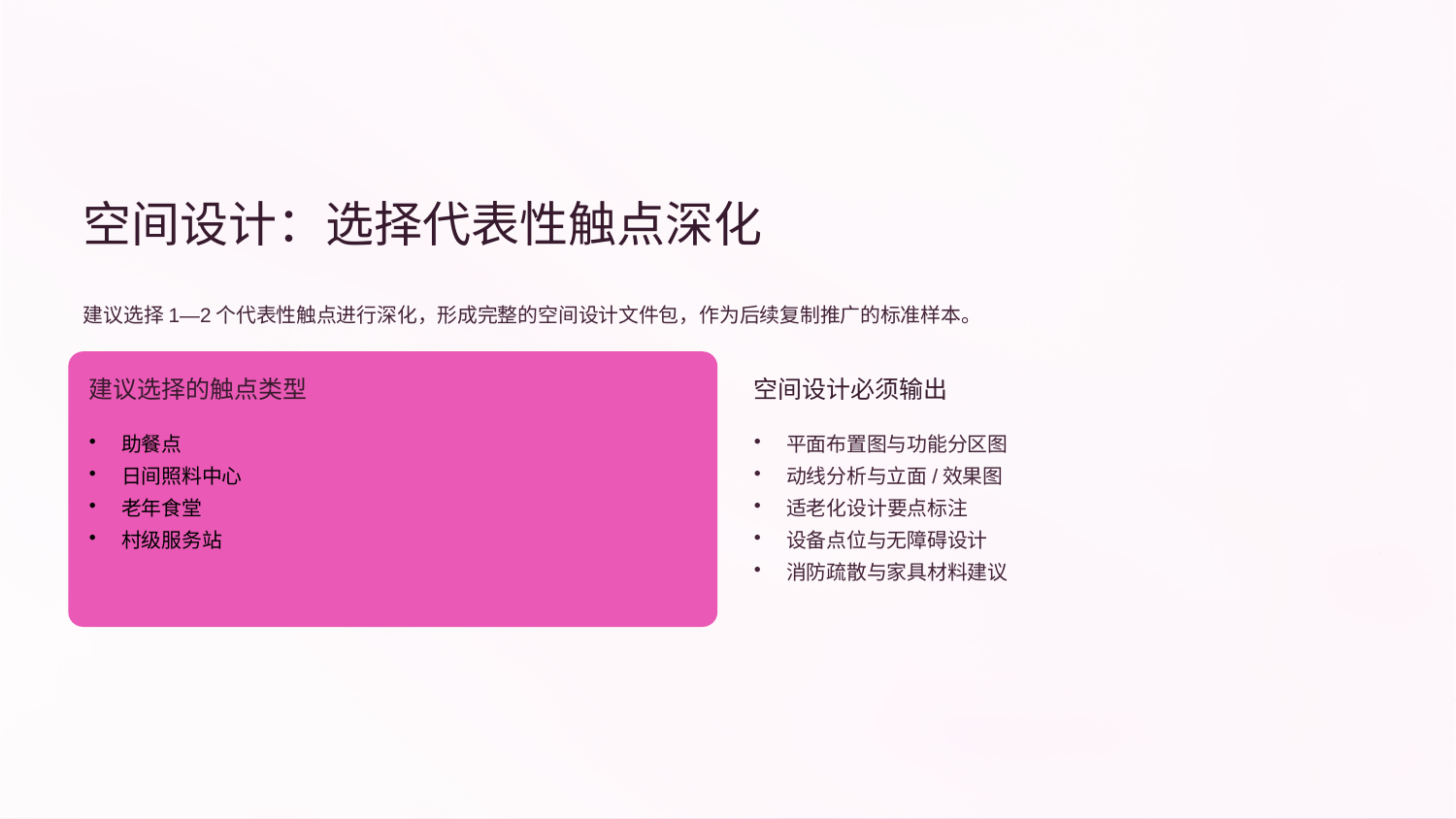

空间设计：选择代表性触点深化
建议选择1—2个代表性触点进行深化，形成完整的空间设计文件包，作为后续复制推广的标准样本。

建议选择的触点类型
空间设计必须输出
助餐点
日间照料中心
老年食堂
村级服务站
平面布置图与功能分区图
动线分析与立面/效果图
适老化设计要点标注
设备点位与无障碍设计
消防疏散与家具材料建议